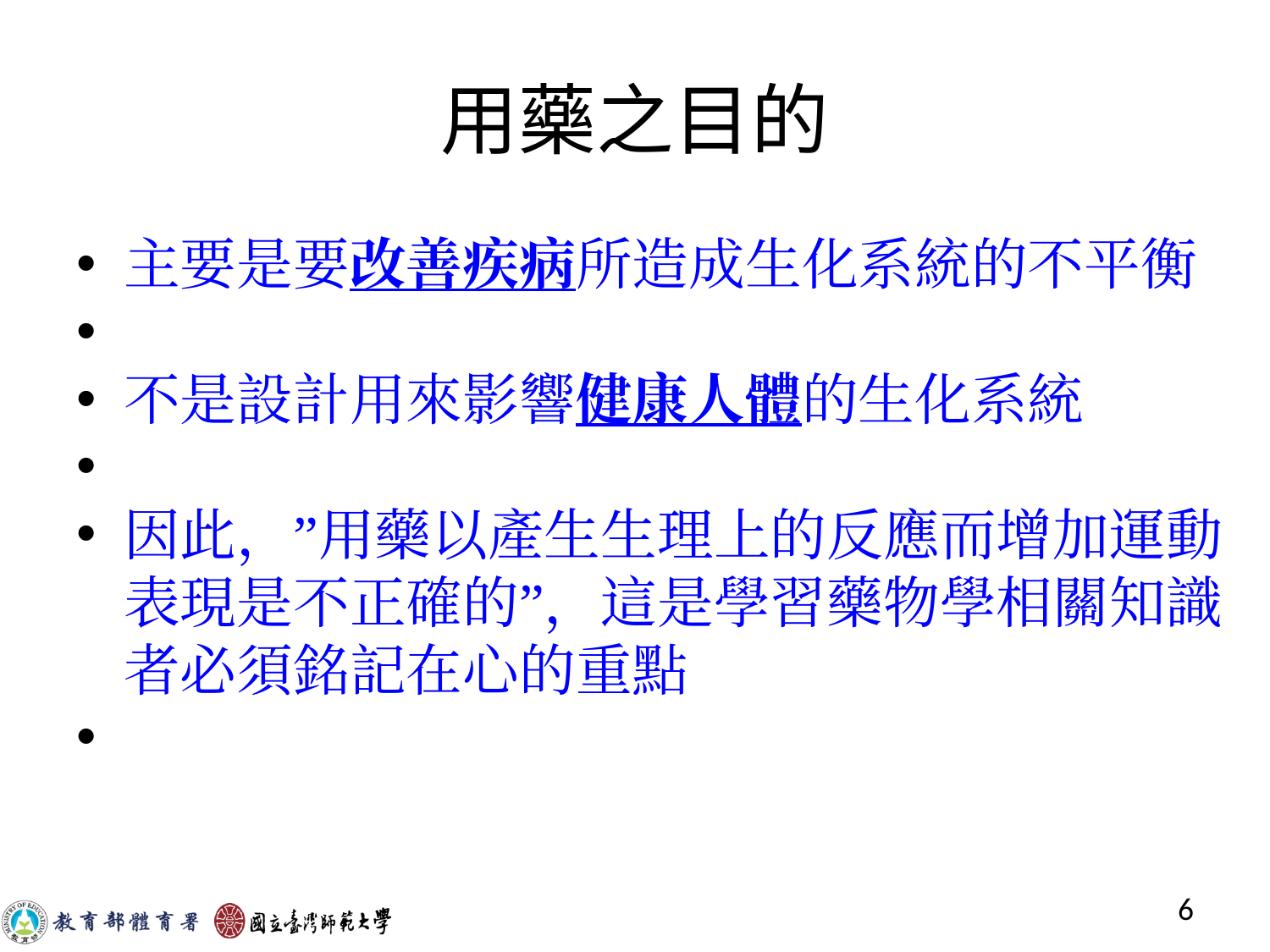

用藥之目的
主要是要改善疾病所造成生化系統的不平衡

不是設計用來影響健康人體的生化系統

因此，”用藥以產生生理上的反應而增加運動表現是不正確的”，這是學習藥物學相關知識者必須銘記在心的重點

6